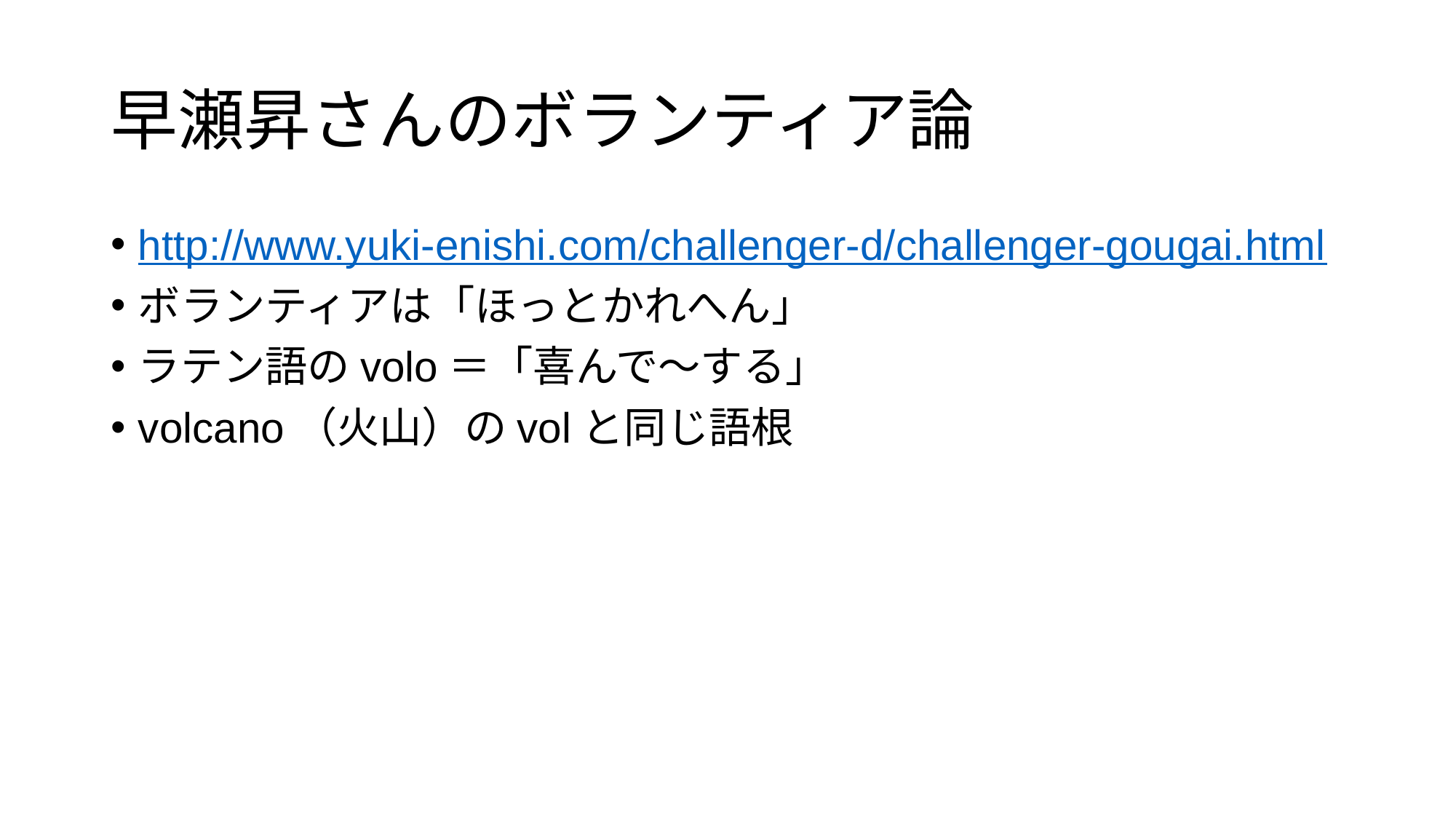

# 早瀬昇さんのボランティア論
http://www.yuki-enishi.com/challenger-d/challenger-gougai.html
ボランティアは「ほっとかれへん」
ラテン語のvolo＝「喜んで～する」
volcano（火山）のvolと同じ語根